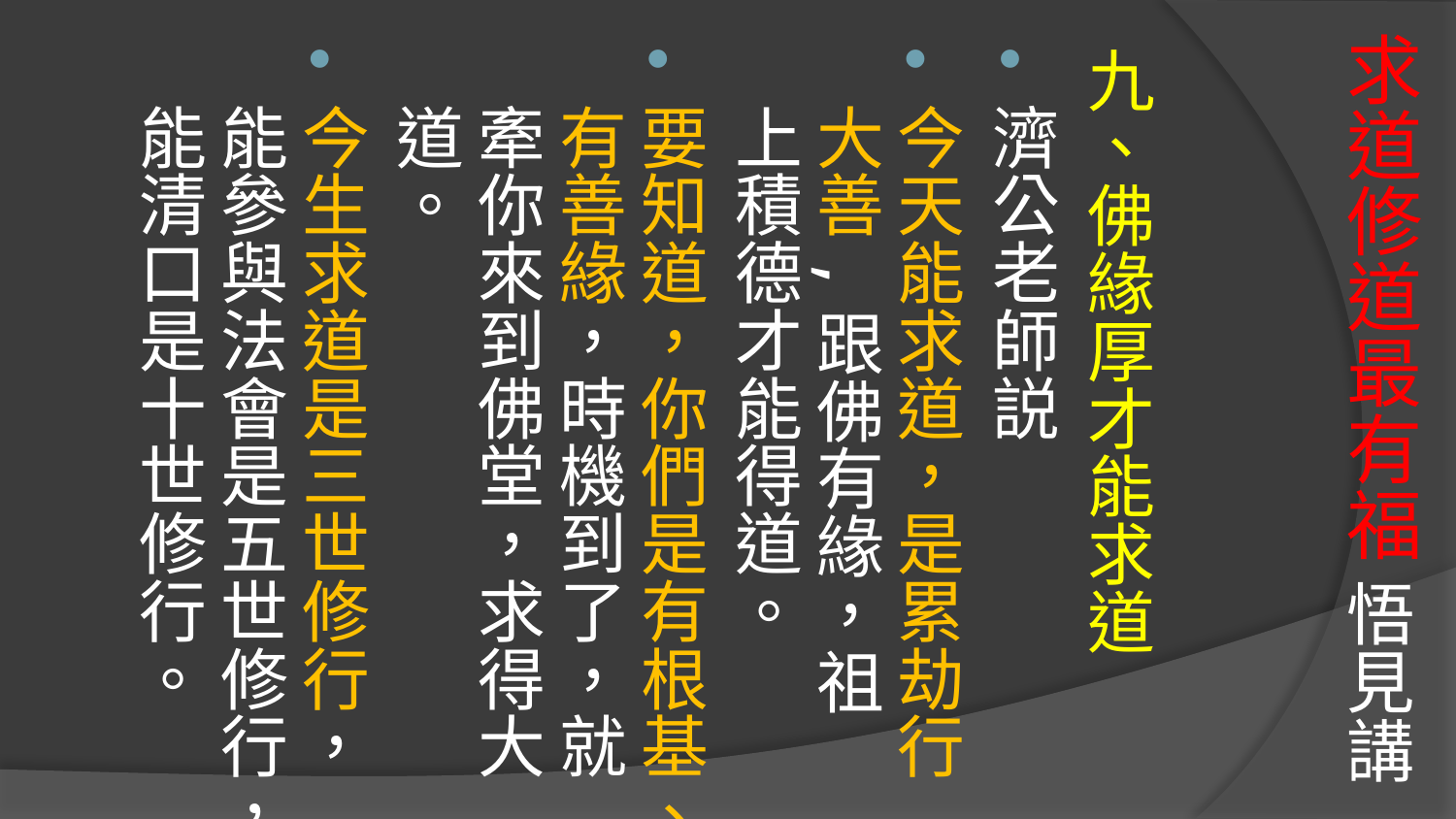

# 求道修道最有福 悟見講
九、佛緣厚才能求道
濟公老師説
今天能求道，是累劫行大善,跟佛有緣，祖上積德才能得道。
要知道，你們是有根基、有善緣，時機到了，就牽你來到佛堂，求得大道。
今生求道是三世修行，
能參與法會是五世修行，能清口是十世修行。